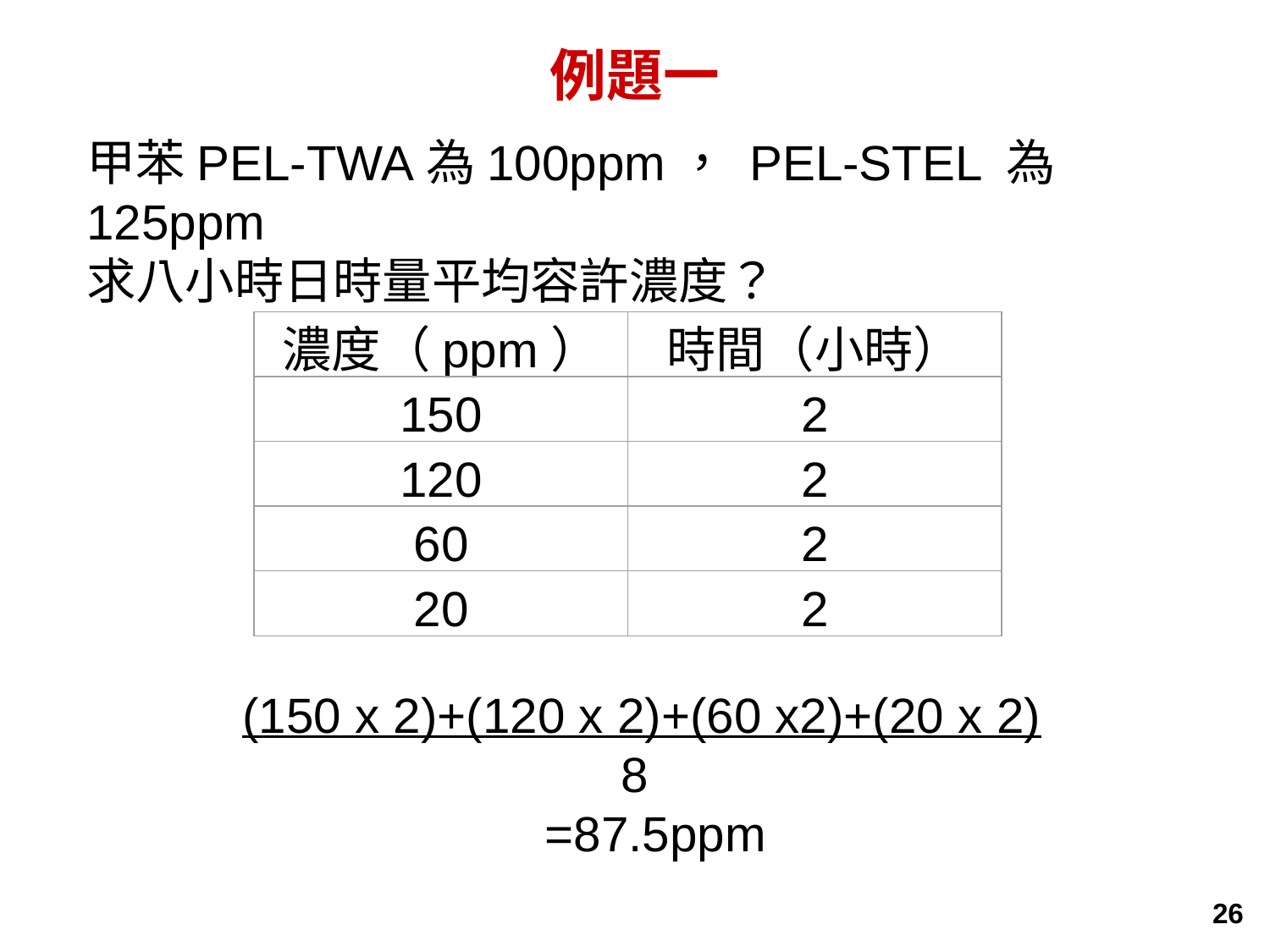

例題一

甲苯PEL-TWA為100ppm， PEL-STEL 為125ppm
求八小時日時量平均容許濃度？

濃度（ppm）

時間（小時）

150

2

120

2

60

2

20

2

 (150 x 2)+(120 x 2)+(60 x2)+(20 x 2)
8
   =87.5ppm
26